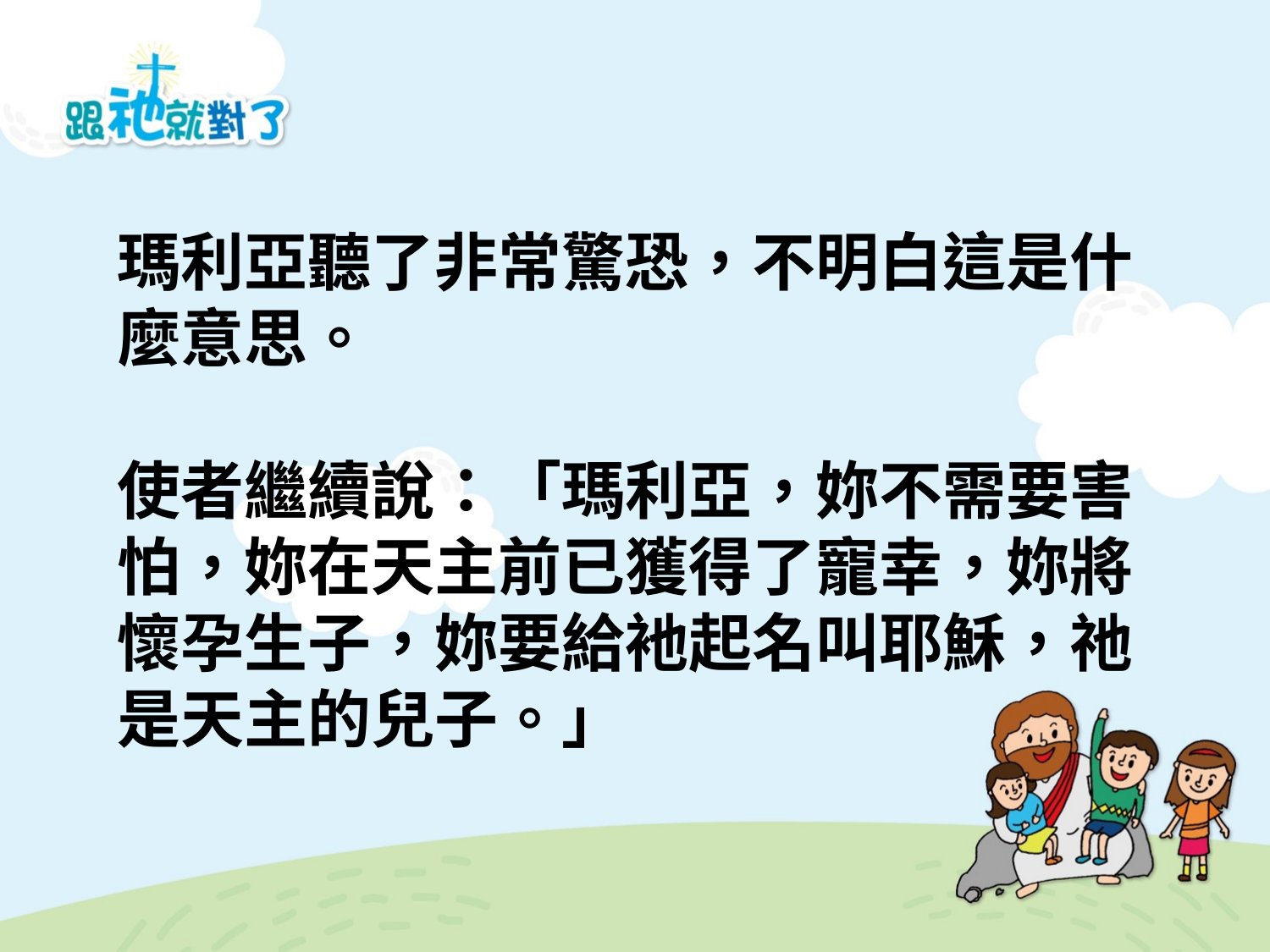

瑪利亞聽了非常驚恐，不明白這是什麼意思。

使者繼續說：「瑪利亞，妳不需要害怕，妳在天主前已獲得了寵幸，妳將懷孕生子，妳要給衪起名叫耶穌，祂是天主的兒子。」